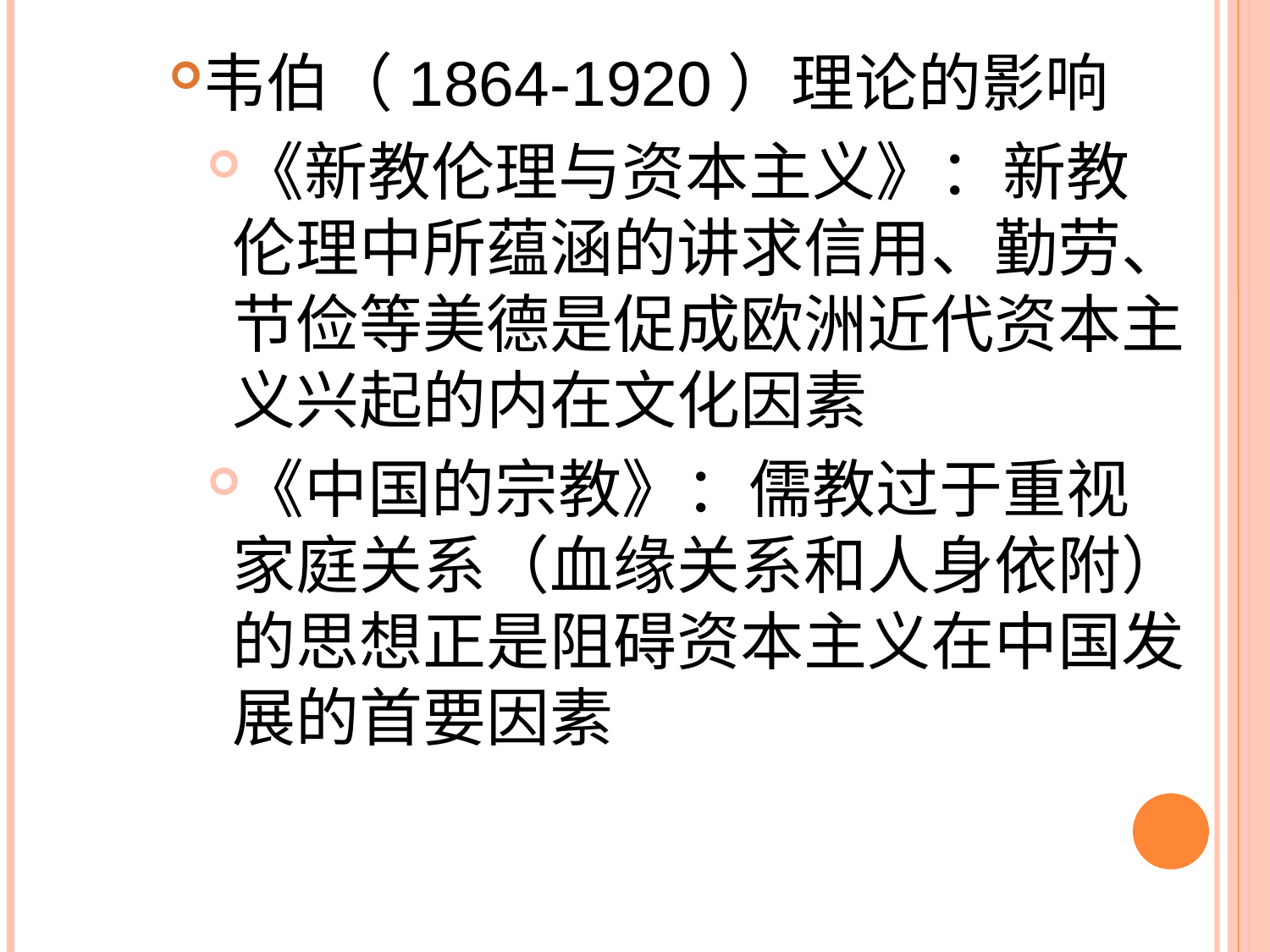

韦伯（1864-1920）理论的影响
《新教伦理与资本主义》：新教伦理中所蕴涵的讲求信用、勤劳、节俭等美德是促成欧洲近代资本主义兴起的内在文化因素
《中国的宗教》：儒教过于重视家庭关系（血缘关系和人身依附）的思想正是阻碍资本主义在中国发展的首要因素